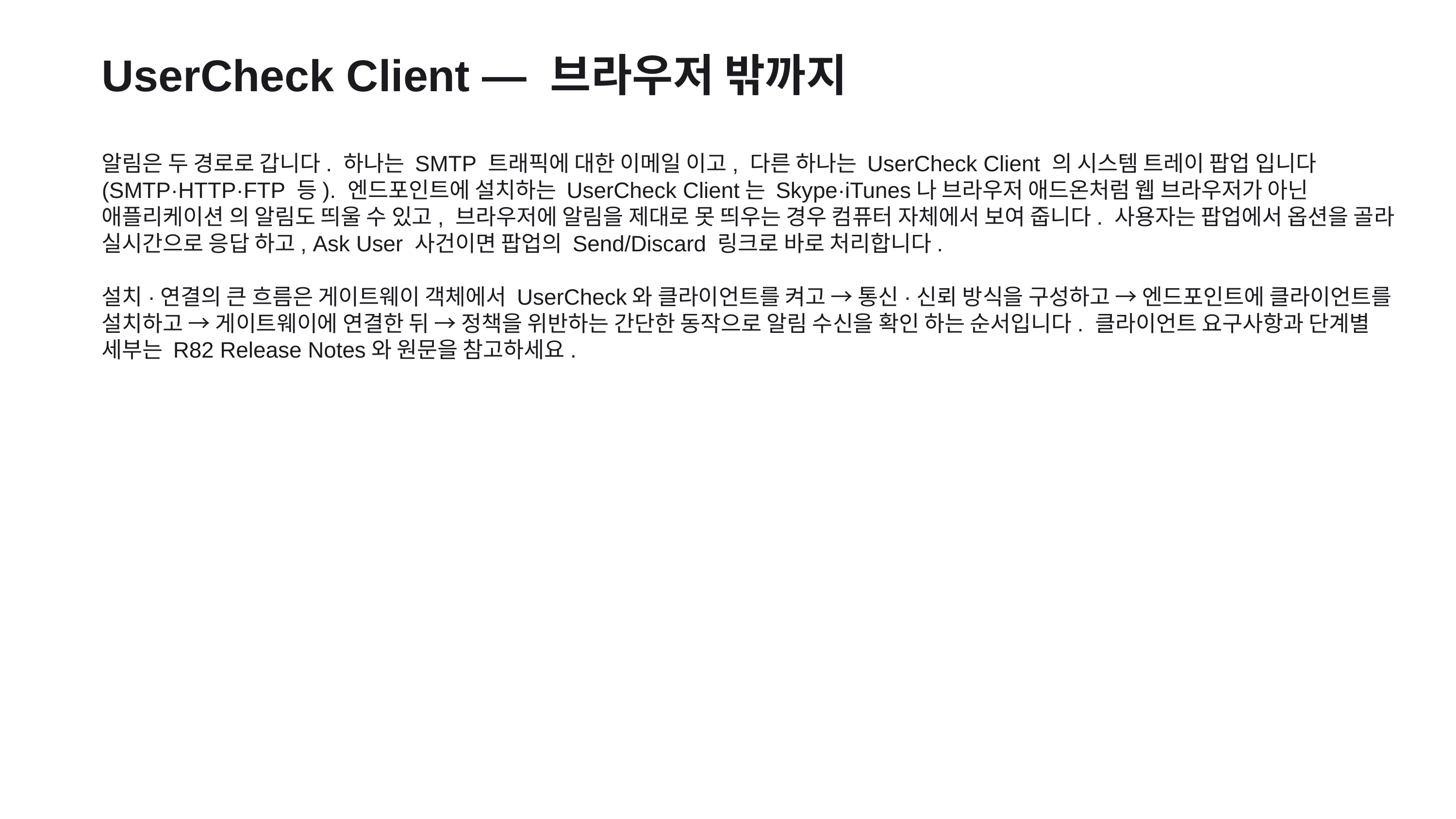

UserCheck Client — 브라우저 밖까지
알림은 두 경로로 갑니다. 하나는 SMTP 트래픽에 대한 이메일 이고, 다른 하나는 UserCheck Client 의 시스템 트레이 팝업 입니다(SMTP·HTTP·FTP 등). 엔드포인트에 설치하는 UserCheck Client는 Skype·iTunes나 브라우저 애드온처럼 웹 브라우저가 아닌 애플리케이션 의 알림도 띄울 수 있고, 브라우저에 알림을 제대로 못 띄우는 경우 컴퓨터 자체에서 보여 줍니다. 사용자는 팝업에서 옵션을 골라 실시간으로 응답 하고, Ask User 사건이면 팝업의 Send/Discard 링크로 바로 처리합니다.

설치·연결의 큰 흐름은 게이트웨이 객체에서 UserCheck와 클라이언트를 켜고 → 통신·신뢰 방식을 구성하고 → 엔드포인트에 클라이언트를 설치하고 → 게이트웨이에 연결한 뒤 → 정책을 위반하는 간단한 동작으로 알림 수신을 확인 하는 순서입니다. 클라이언트 요구사항과 단계별 세부는 R82 Release Notes와 원문을 참고하세요.